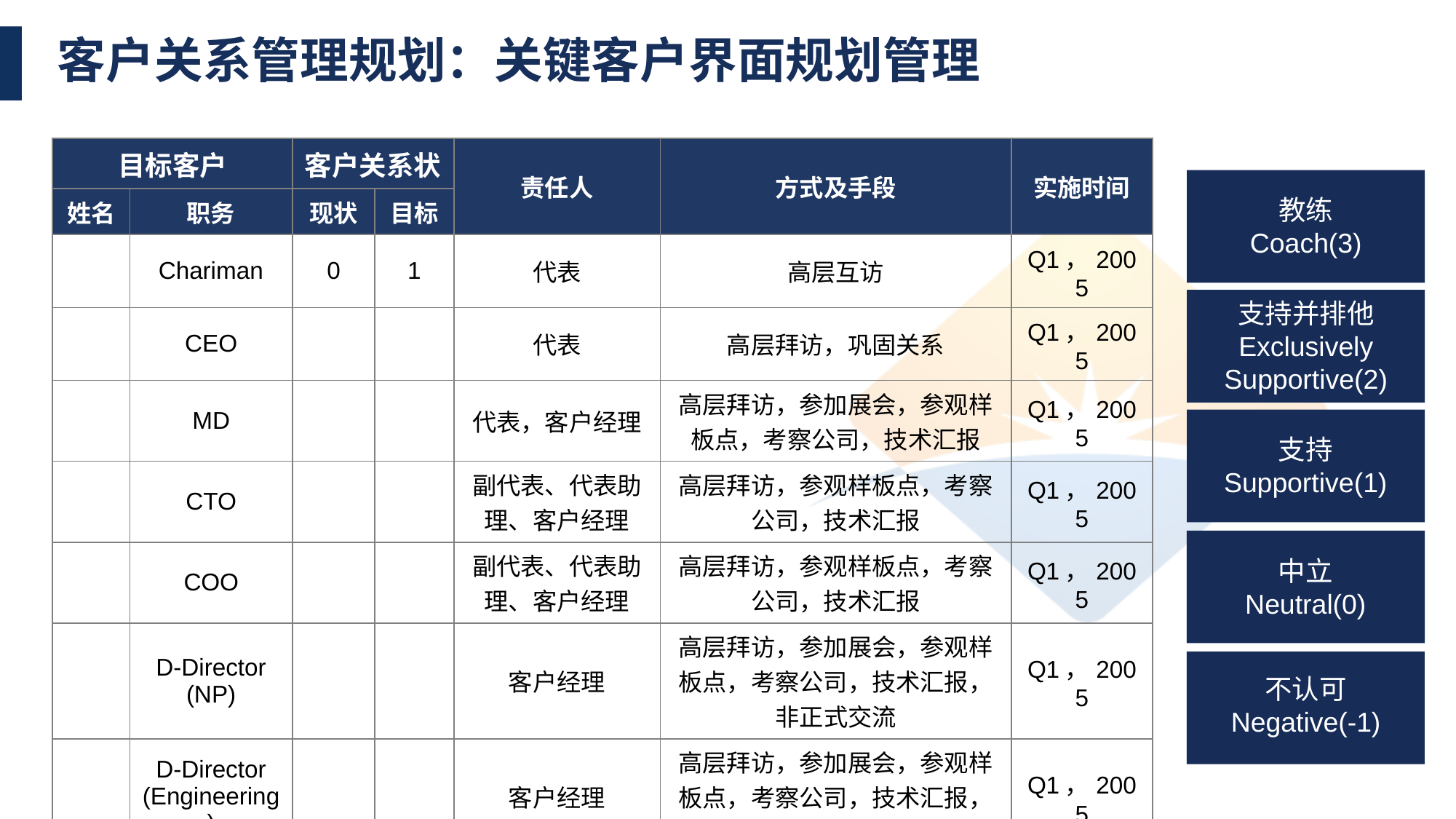

# 客户关系管理规划：关键客户界面规划管理
| 目标客户 |  | 客户关系状 |  | 责任人 | 方式及手段 | 实施时间 |
| --- | --- | --- | --- | --- | --- | --- |
| 姓名 | 职务 | 现状 | 目标 |  |  |  |
|  | Chariman | 0 | 1 | 代表 | 高层互访 | Q1，2005 |
|  | CEO |  |  | 代表 | 高层拜访，巩固关系 | Q1，2005 |
|  | MD |  |  | 代表，客户经理 | 高层拜访，参加展会，参观样板点，考察公司，技术汇报 | Q1，2005 |
|  | CTO |  |  | 副代表、代表助理、客户经理 | 高层拜访，参观样板点，考察公司，技术汇报 | Q1，2005 |
|  | COO |  |  | 副代表、代表助理、客户经理 | 高层拜访，参观样板点，考察公司，技术汇报 | Q1，2005 |
|  | D-Director (NP) |  |  | 客户经理 | 高层拜访，参加展会，参观样板点，考察公司，技术汇报，非正式交流 | Q1，2005 |
|  | D-Director (Engineering) |  |  | 客户经理 | 高层拜访，参加展会，参观样板点，考察公司，技术汇报，非正式交流 | Q1，2005 |
|  | CTO(AI0 |  |  | 客户经理 | 高层拜访，参加展会，参观样板点，考察公司，技术汇报 | Q1，2005 |

教练
Coach(3)

支持并排他
Exclusively Supportive(2)

支持
Supportive(1)

中立
Neutral(0)

不认可
Negative(-1)
4